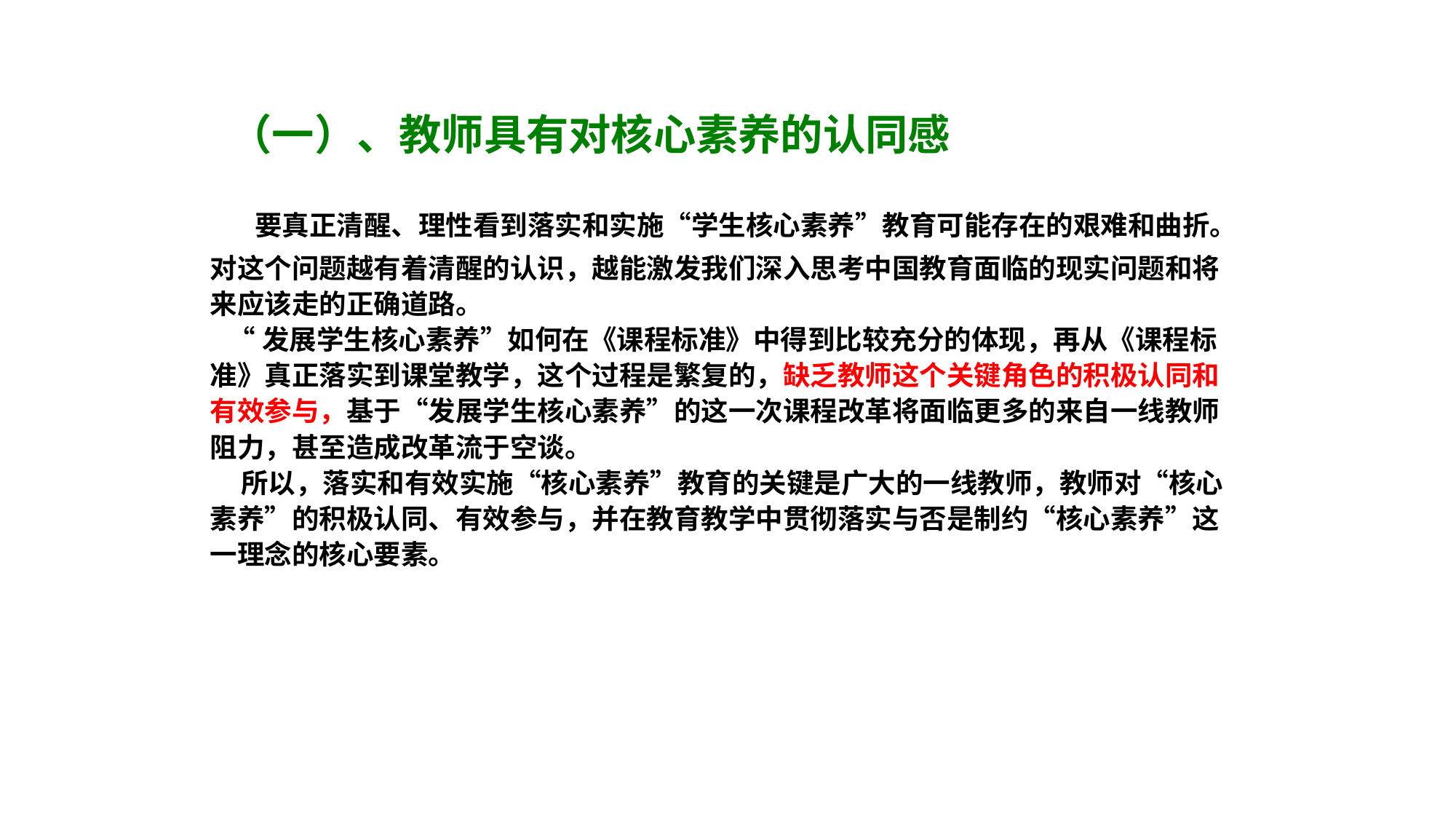

（一）、教师具有对核心素养的认同感
     要真正清醒、理性看到落实和实施“学生核心素养”教育可能存在的艰难和曲折。对这个问题越有着清醒的认识，越能激发我们深入思考中国教育面临的现实问题和将来应该走的正确道路。
   “发展学生核心素养”如何在《课程标准》中得到比较充分的体现，再从《课程标准》真正落实到课堂教学，这个过程是繁复的，缺乏教师这个关键角色的积极认同和有效参与，基于“发展学生核心素养”的这一次课程改革将面临更多的来自一线教师阻力，甚至造成改革流于空谈。
    所以，落实和有效实施“核心素养”教育的关键是广大的一线教师，教师对“核心素养”的积极认同、有效参与，并在教育教学中贯彻落实与否是制约“核心素养”这一理念的核心要素。